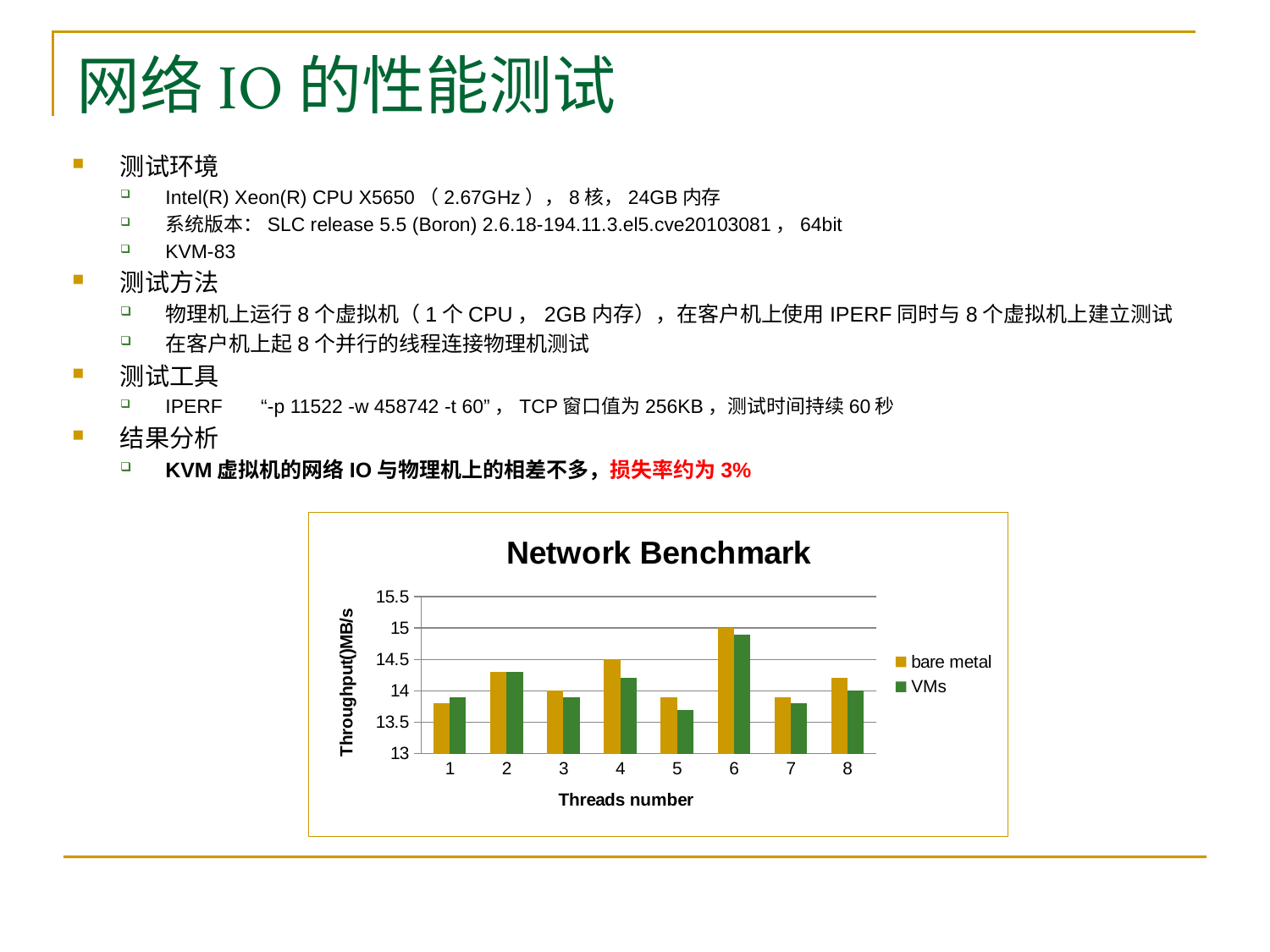

# 网络IO的性能测试
测试环境
Intel(R) Xeon(R) CPU X5650（2.67GHz），8核，24GB内存
系统版本：SLC release 5.5 (Boron) 2.6.18-194.11.3.el5.cve20103081，64bit
KVM-83
测试方法
物理机上运行8个虚拟机（1个CPU，2GB内存），在客户机上使用IPERF同时与8个虚拟机上建立测试
在客户机上起8个并行的线程连接物理机测试
测试工具
IPERF       “-p 11522 -w 458742 -t 60”，TCP窗口值为256KB，测试时间持续60秒
结果分析
KVM虚拟机的网络IO与物理机上的相差不多，损失率约为3%

### Chart: Network Benchmark

| Category | bare metal | VMs |
|---|---|---|